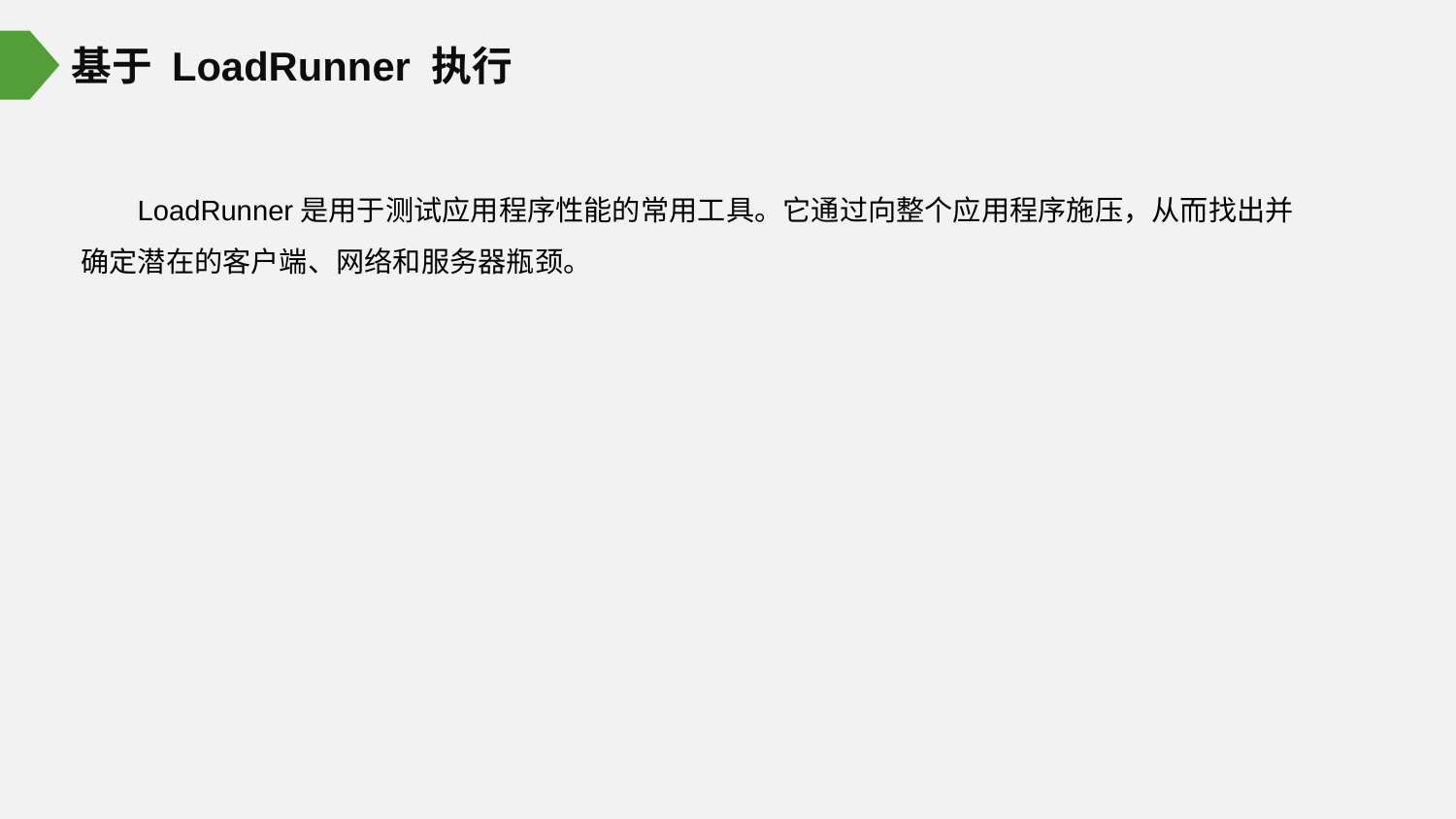

基于 LoadRunner 执行
LoadRunner是用于测试应用程序性能的常用工具。它通过向整个应用程序施压，从而找出并确定潜在的客户端、网络和服务器瓶颈。